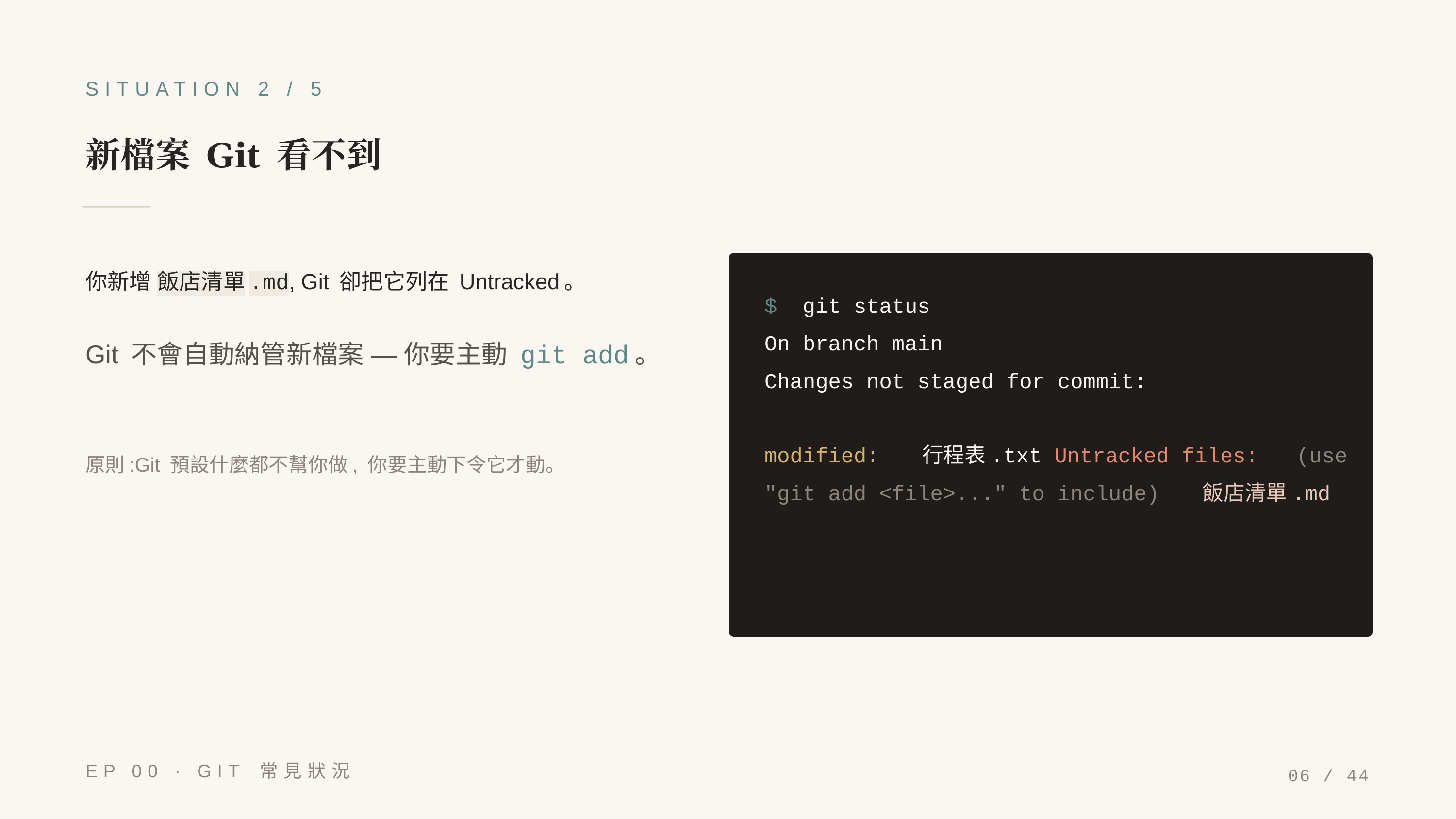

SITUATION 2 / 5
新檔案 Git 看不到

你新增 飯店清單.md, Git 卻把它列在 Untracked。

$  git status
On branch main
Changes not staged for commit:

modified:   行程表.txt Untracked files:   (use "git add <file>..." to include)   飯店清單.md
Git 不會自動納管新檔案 — 你要主動 git add。
原則:Git 預設什麼都不幫你做, 你要主動下令它才動。
EP 00 · GIT 常見狀況
06 / 44